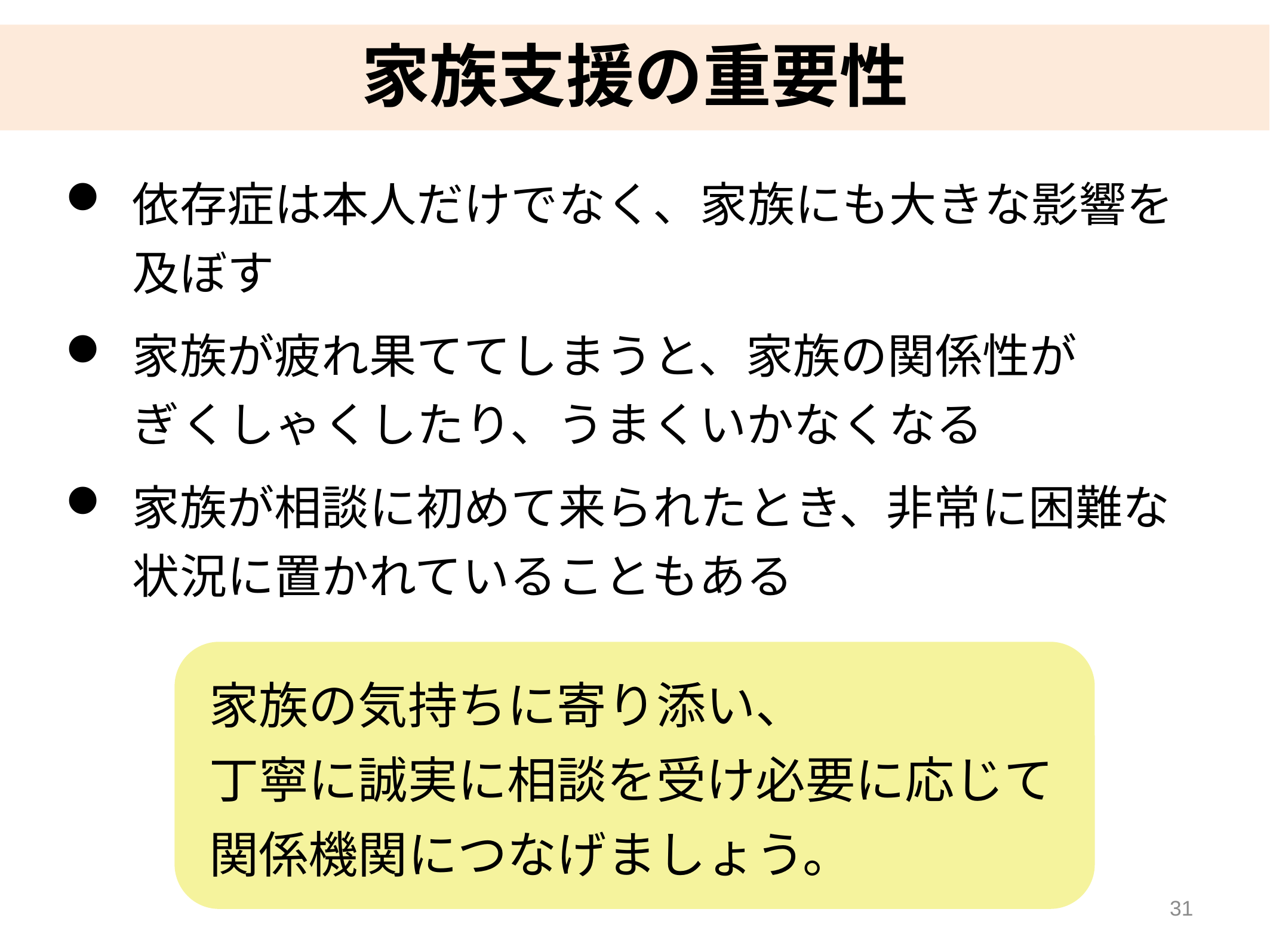

家族支援の重要性
依存症は本人だけでなく、家族にも大きな影響を及ぼす

家族が疲れ果ててしまうと、家族の関係性が　　ぎくしゃくしたり、うまくいかなくなる

家族が相談に初めて来られたとき、非常に困難な状況に置かれていることもある

家族の気持ちに寄り添い、
丁寧に誠実に相談を受け必要に応じて
関係機関につなげましょう。
31